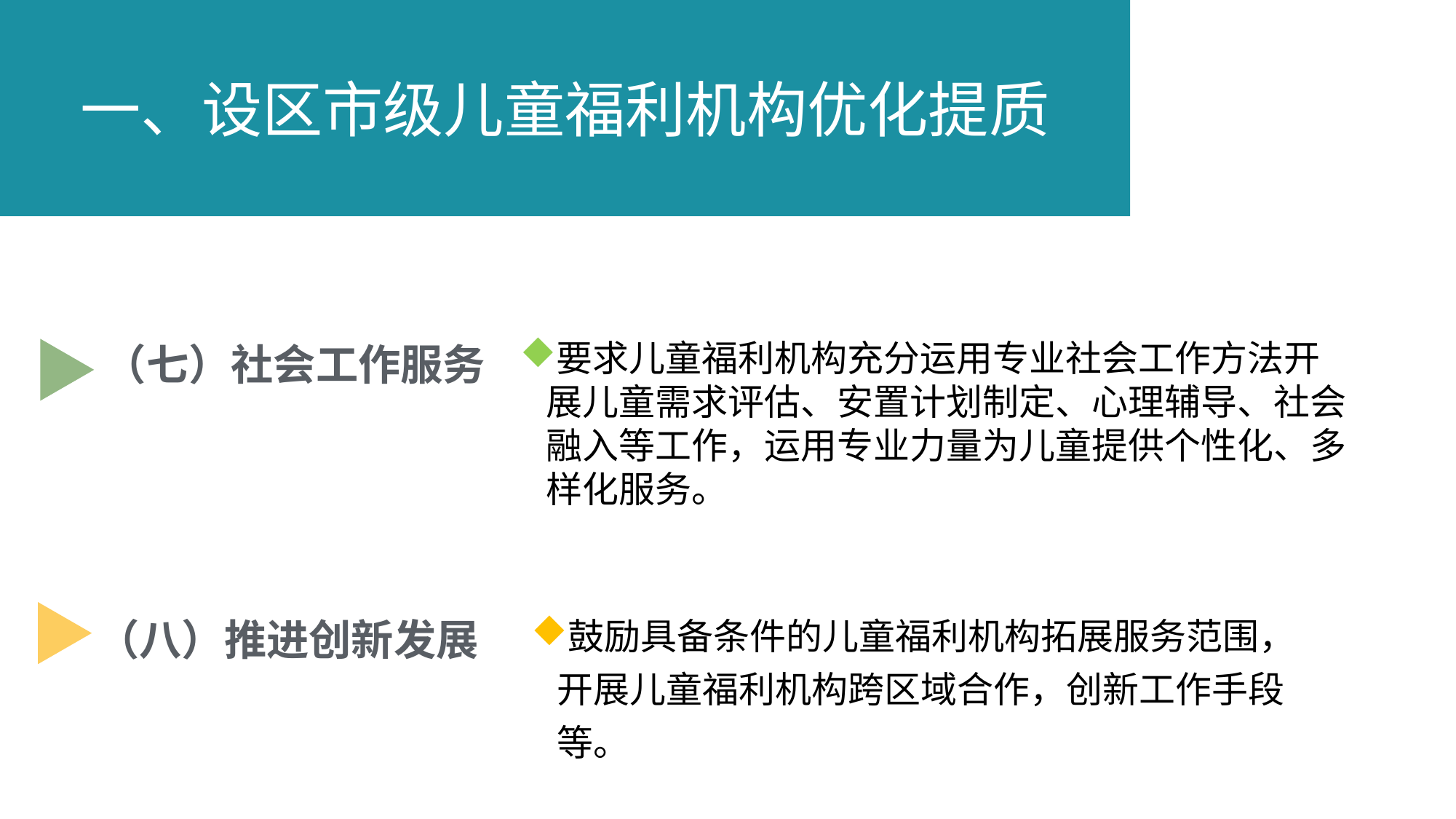

一、设区市级儿童福利机构优化提质
目录
要求儿童福利机构充分运用专业社会工作方法开展儿童需求评估、安置计划制定、心理辅导、社会融入等工作，运用专业力量为儿童提供个性化、多样化服务。
（七）社会工作服务

鼓励具备条件的儿童福利机构拓展服务范围，开展儿童福利机构跨区域合作，创新工作手段等。

（八）推进创新发展